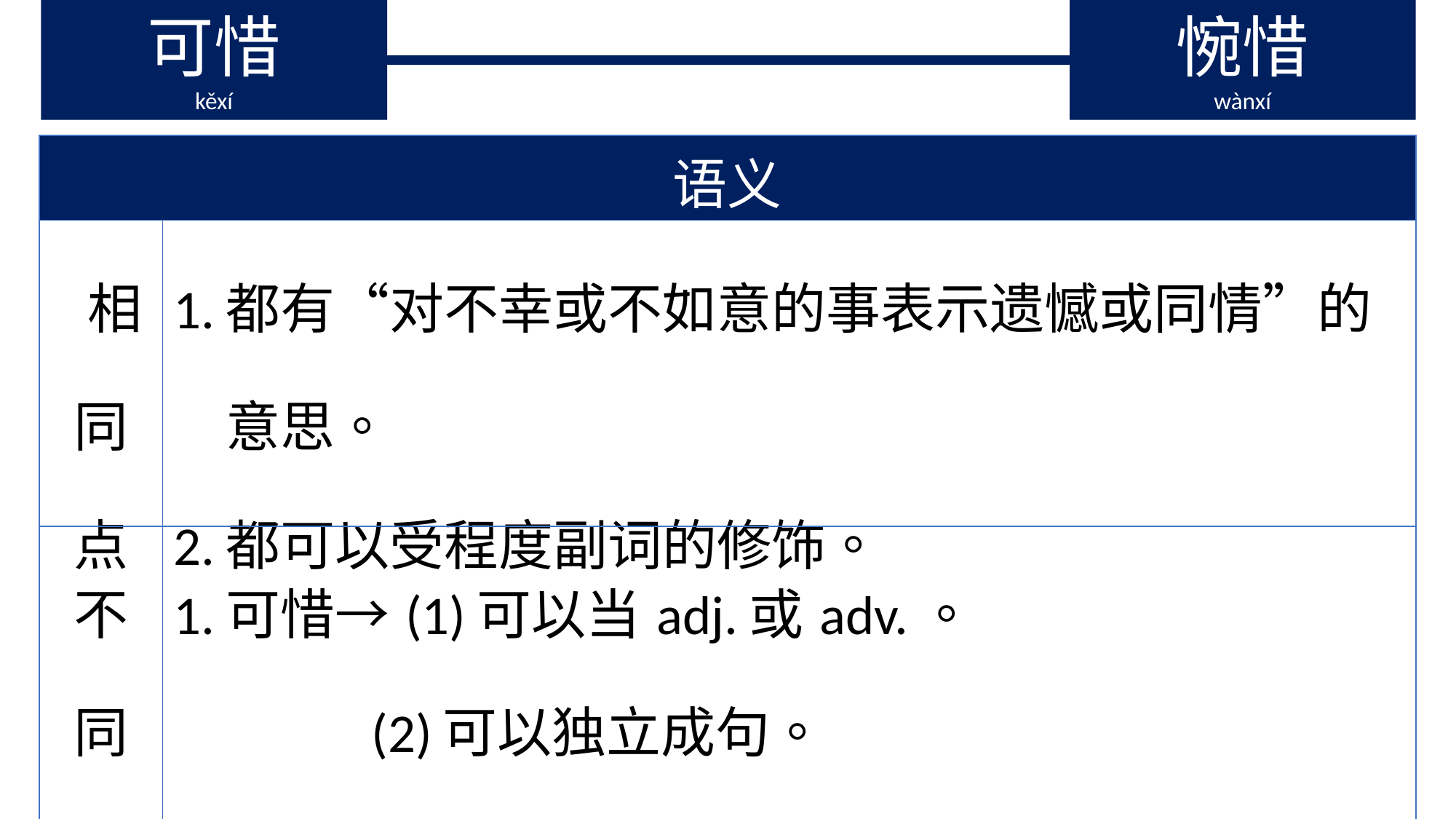

可惜
kěxí
惋惜
wànxí
| 语义 |  |
| --- | --- |
| 相同点 | 1.都有“对不幸或不如意的事表示遗憾或同情”的 意思。 2.都可以受程度副词的修饰。 |
| 不同点 | 1.可惜→(1)可以当adj.或adv.。 (2)可以独立成句。 2.惋惜→表示心理活动的v.。 |